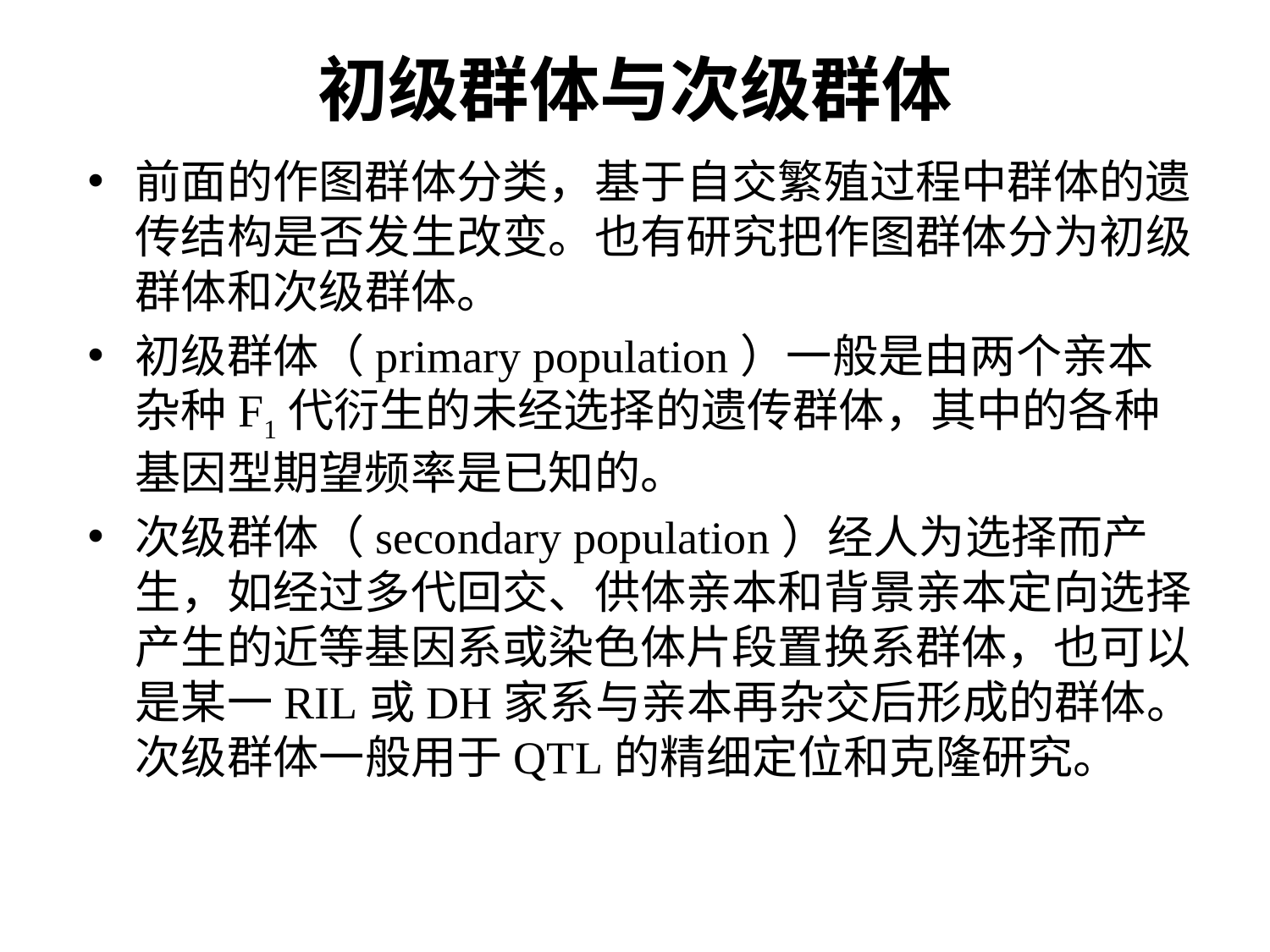

# 初级群体与次级群体
前面的作图群体分类，基于自交繁殖过程中群体的遗传结构是否发生改变。也有研究把作图群体分为初级群体和次级群体。
初级群体（primary population）一般是由两个亲本杂种F1代衍生的未经选择的遗传群体，其中的各种基因型期望频率是已知的。
次级群体（secondary population）经人为选择而产生，如经过多代回交、供体亲本和背景亲本定向选择产生的近等基因系或染色体片段置换系群体，也可以是某一RIL或DH家系与亲本再杂交后形成的群体。次级群体一般用于QTL的精细定位和克隆研究。